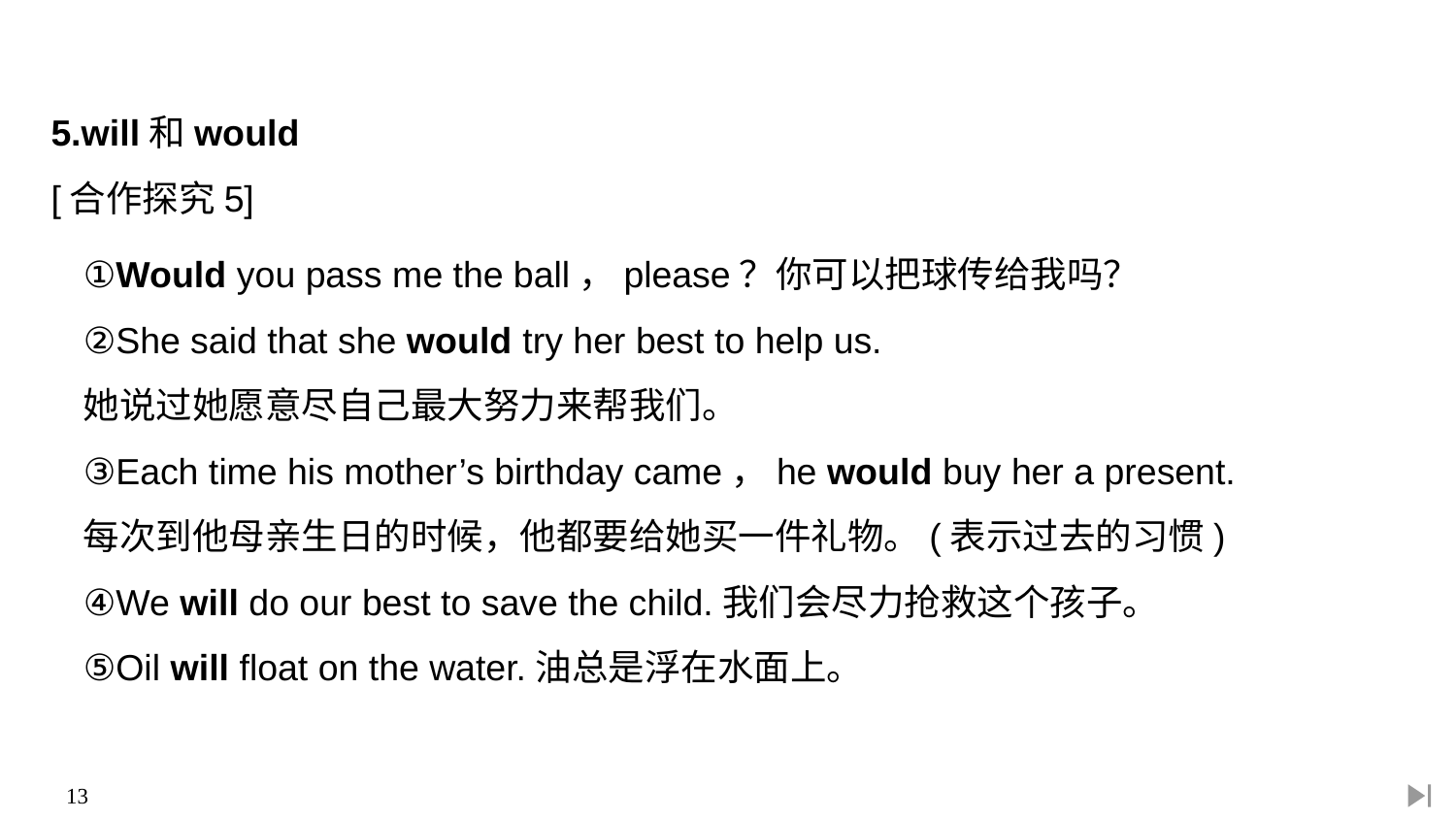

5.will和would
[合作探究5]
①Would you pass me the ball，please？你可以把球传给我吗？
②She said that she would try her best to help us.
她说过她愿意尽自己最大努力来帮我们。
③Each time his mother’s birthday came，he would buy her a present.
每次到他母亲生日的时候，他都要给她买一件礼物。(表示过去的习惯)
④We will do our best to save the child.我们会尽力抢救这个孩子。
⑤Oil will float on the water.油总是浮在水面上。